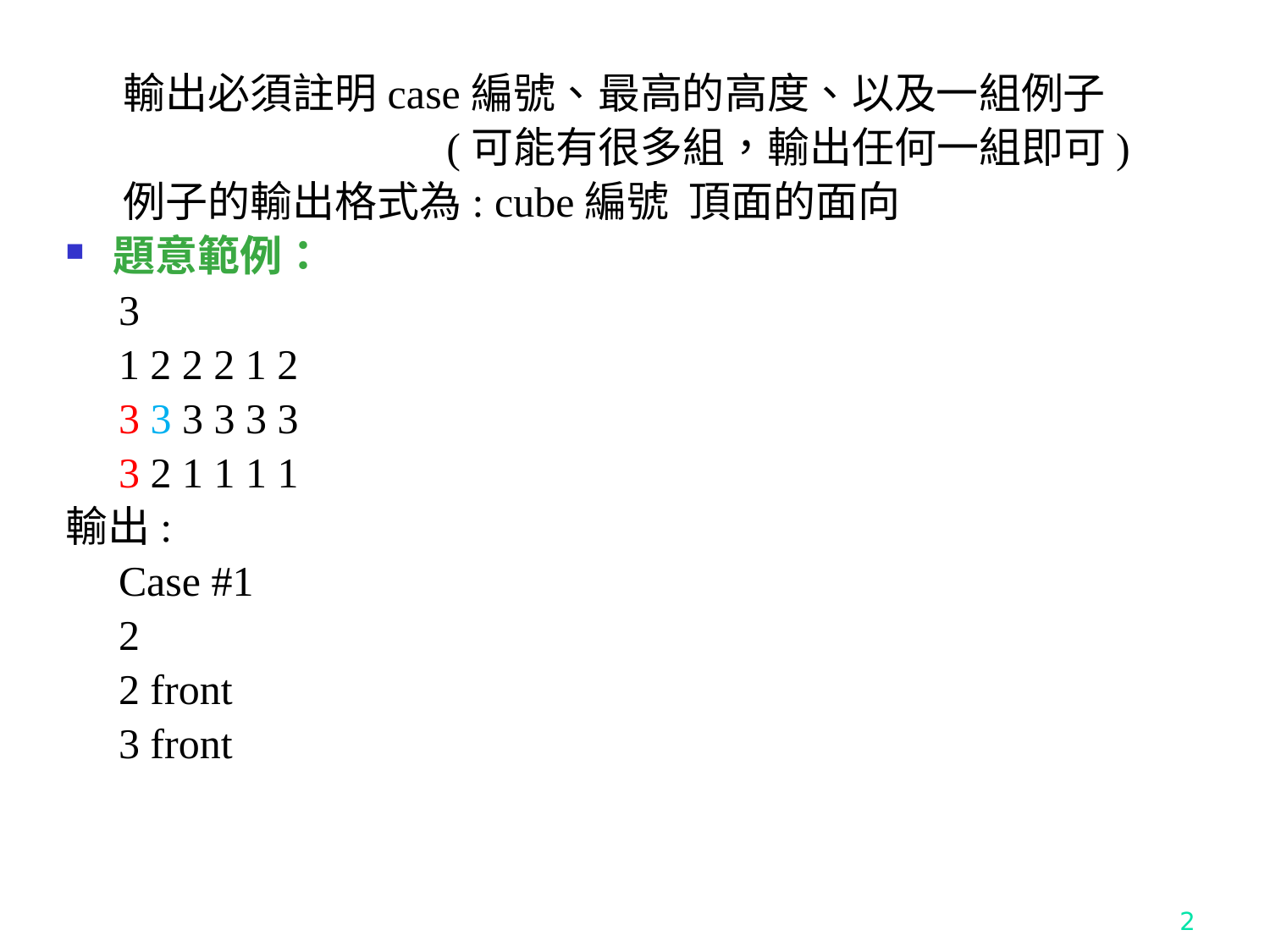

輸出必須註明case編號、最高的高度、以及一組例子
			(可能有很多組，輸出任何一組即可)
     例子的輸出格式為: cube編號  頂面的面向
題意範例：
     3
     1 2 2 2 1 2
     3 3 3 3 3 3
     3 2 1 1 1 1
輸出:
     Case #1
     2
     2 front
     3 front

2